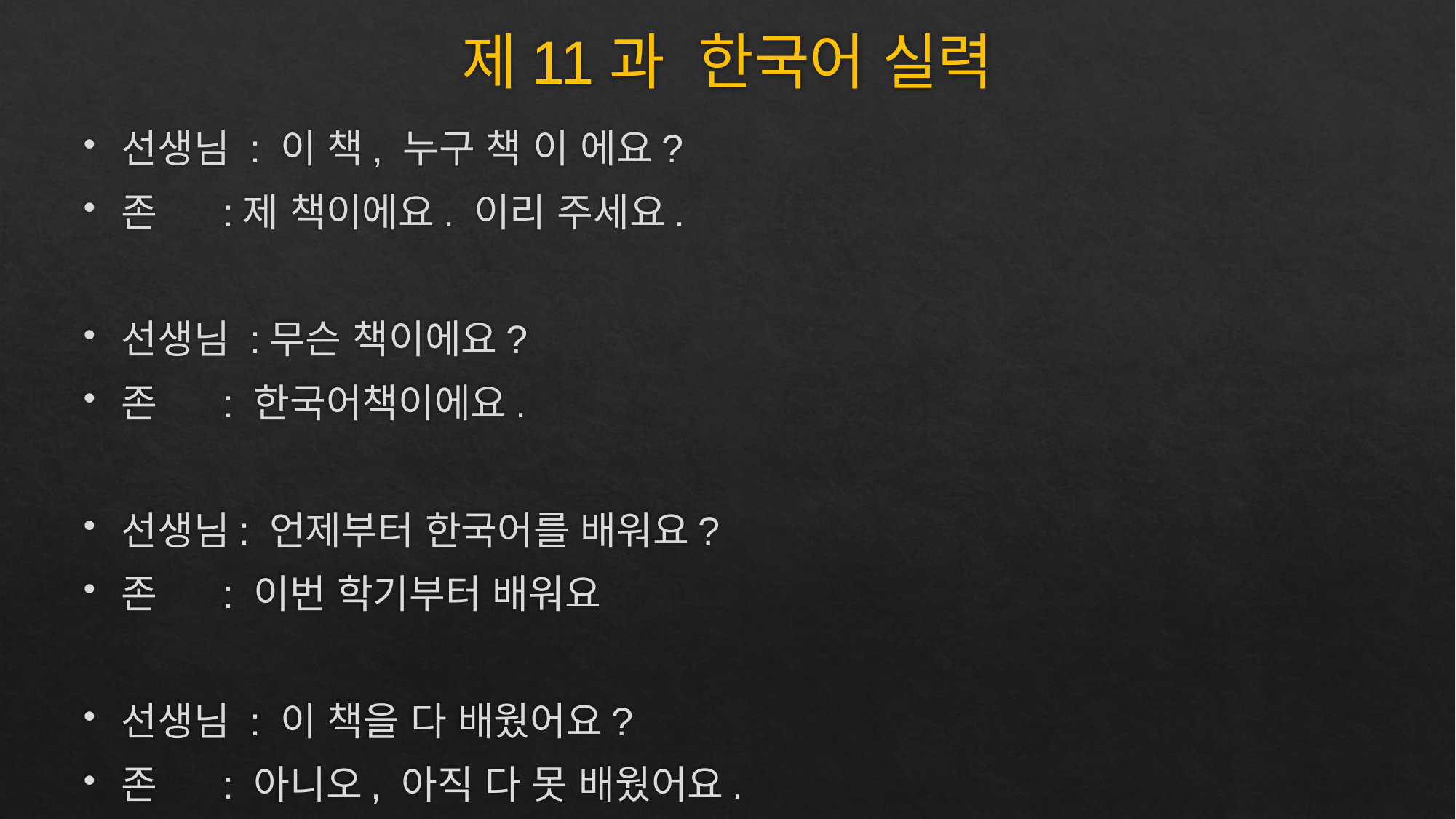

# 제11과  한국어 실력
선생님 : 이 책, 누구 책 이 에요?
존 		:제 책이에요. 이리 주세요.

선생님 :무슨 책이에요?
존 		: 한국어책이에요.

선생님: 언제부터 한국어를 배워요?
존 		: 이번 학기부터 배워요

선생님 : 이 책을 다 배웠어요?
존 		: 아니오, 아직 다 못 배웠어요.